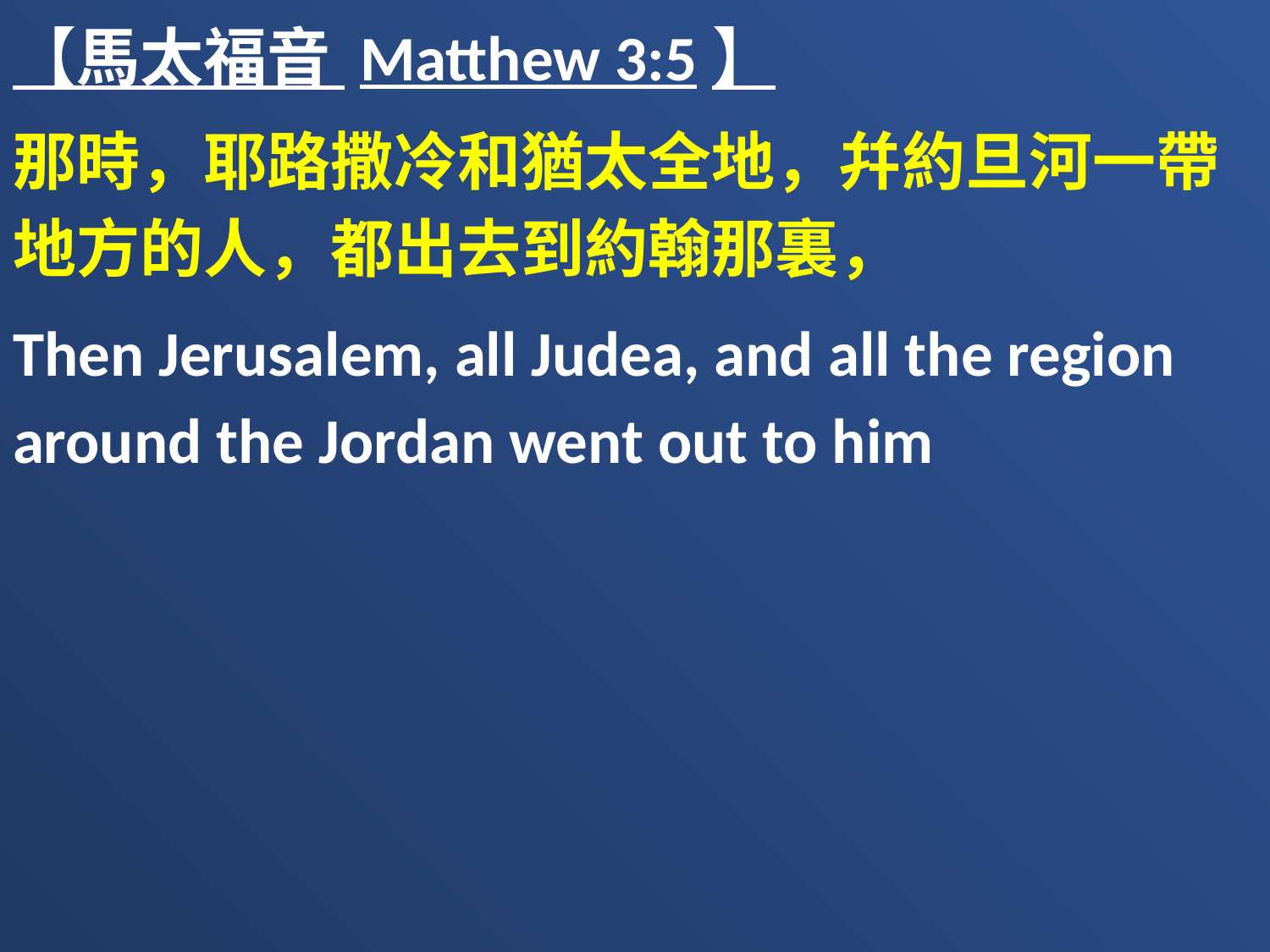

【馬太福音 Matthew 3:5】
那時，耶路撒冷和猶太全地，幷約旦河一帶地方的人，都出去到約翰那裏，
Then Jerusalem, all Judea, and all the region around the Jordan went out to him